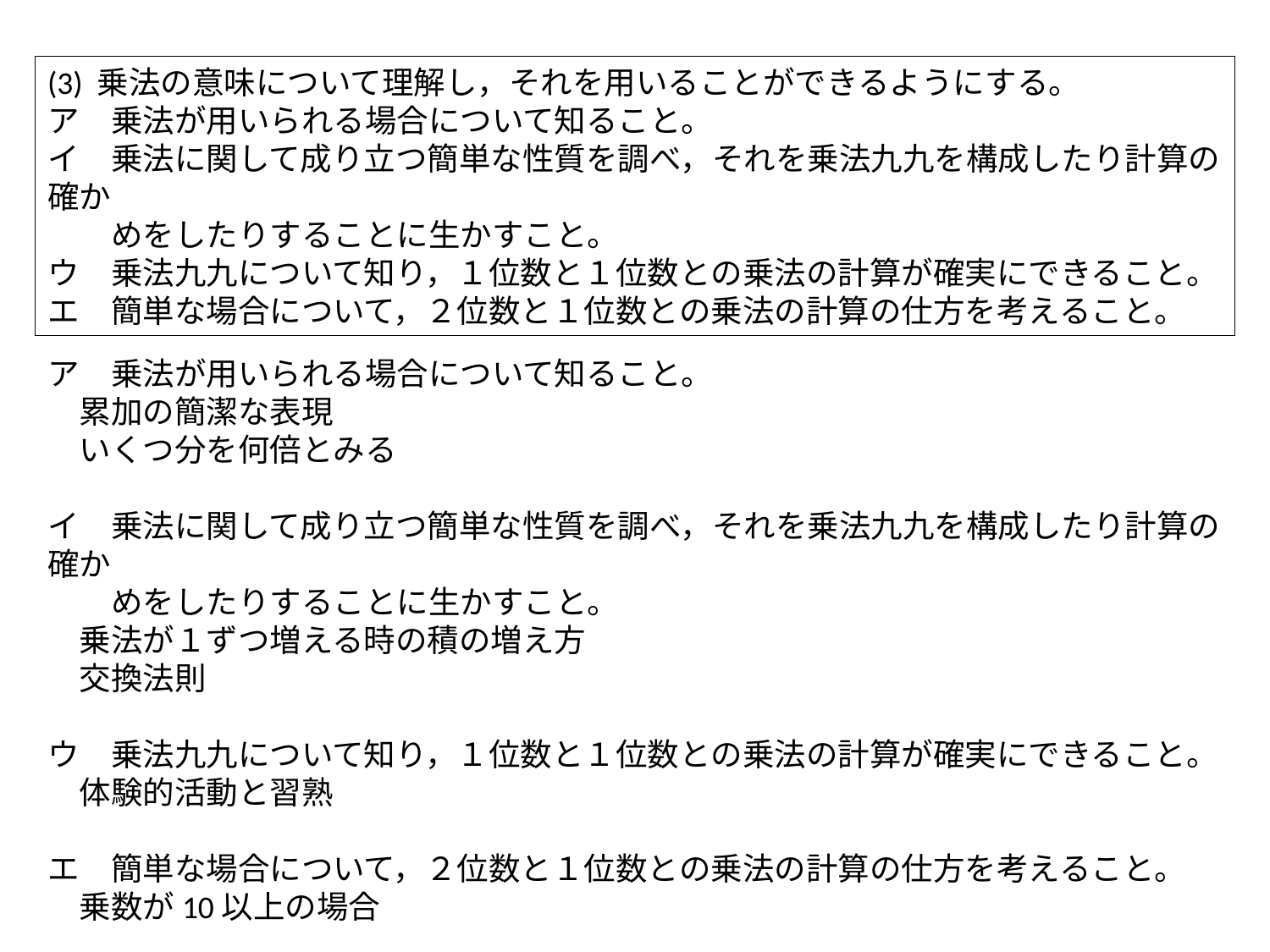

(3) 乗法の意味について理解し，それを用いることができるようにする。
ア　乗法が用いられる場合について知ること。
イ　乗法に関して成り立つ簡単な性質を調べ，それを乗法九九を構成したり計算の確か
　　めをしたりすることに生かすこと。
ウ　乗法九九について知り，１位数と１位数との乗法の計算が確実にできること。
エ　簡単な場合について，２位数と１位数との乗法の計算の仕方を考えること。
ア　乗法が用いられる場合について知ること。
　累加の簡潔な表現
　いくつ分を何倍とみる

イ　乗法に関して成り立つ簡単な性質を調べ，それを乗法九九を構成したり計算の確か
　　めをしたりすることに生かすこと。
　乗法が１ずつ増える時の積の増え方
　交換法則

ウ　乗法九九について知り，１位数と１位数との乗法の計算が確実にできること。
　体験的活動と習熟

エ　簡単な場合について，２位数と１位数との乗法の計算の仕方を考えること。
　乗数が10以上の場合